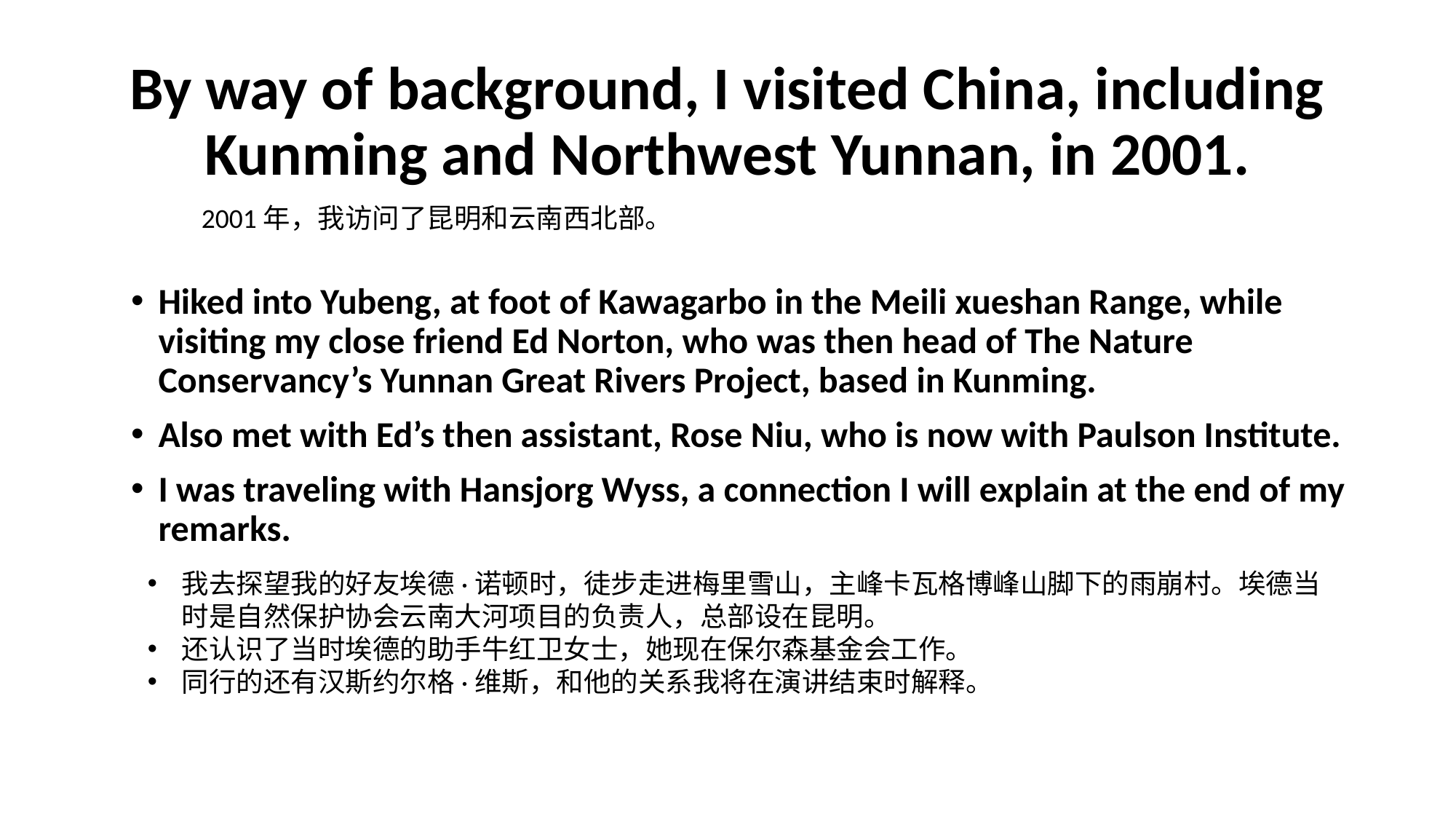

# By way of background, I visited China, including Kunming and Northwest Yunnan, in 2001.
2001年，我访问了昆明和云南西北部。
Hiked into Yubeng, at foot of Kawagarbo in the Meili xueshan Range, while visiting my close friend Ed Norton, who was then head of The Nature Conservancy’s Yunnan Great Rivers Project, based in Kunming.
Also met with Ed’s then assistant, Rose Niu, who is now with Paulson Institute.
I was traveling with Hansjorg Wyss, a connection I will explain at the end of my remarks.
我去探望我的好友埃德·诺顿时，徒步走进梅里雪山，主峰卡瓦格博峰山脚下的雨崩村。埃德当时是自然保护协会云南大河项目的负责人，总部设在昆明。
还认识了当时埃德的助手牛红卫女士，她现在保尔森基金会工作。
同行的还有汉斯约尔格·维斯，和他的关系我将在演讲结束时解释。